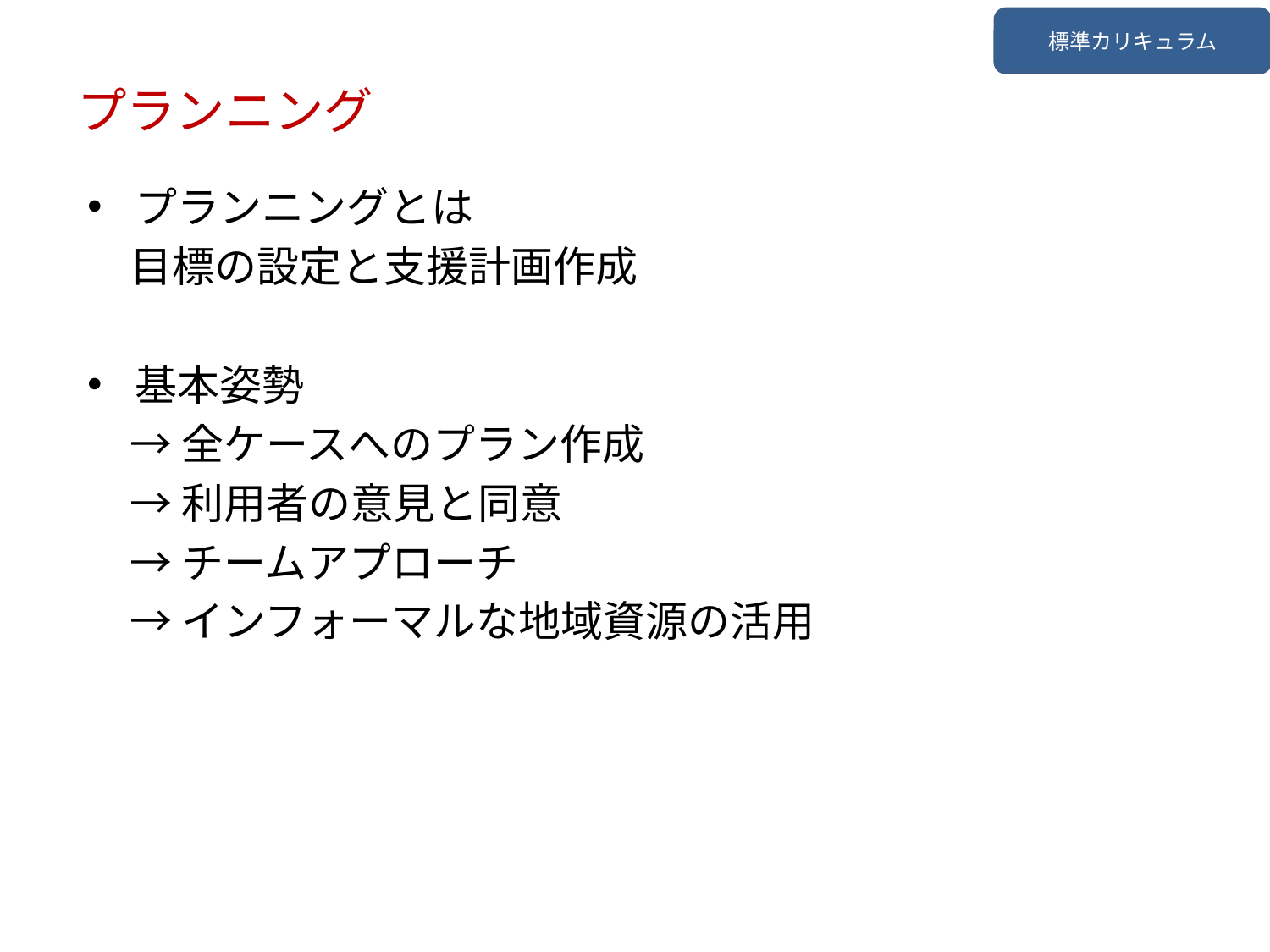

標準カリキュラム
プランニング
プランニングとは
　目標の設定と支援計画作成

基本姿勢
　→ 全ケースへのプラン作成
　→ 利用者の意見と同意
　→ チームアプローチ
　→ インフォーマルな地域資源の活用